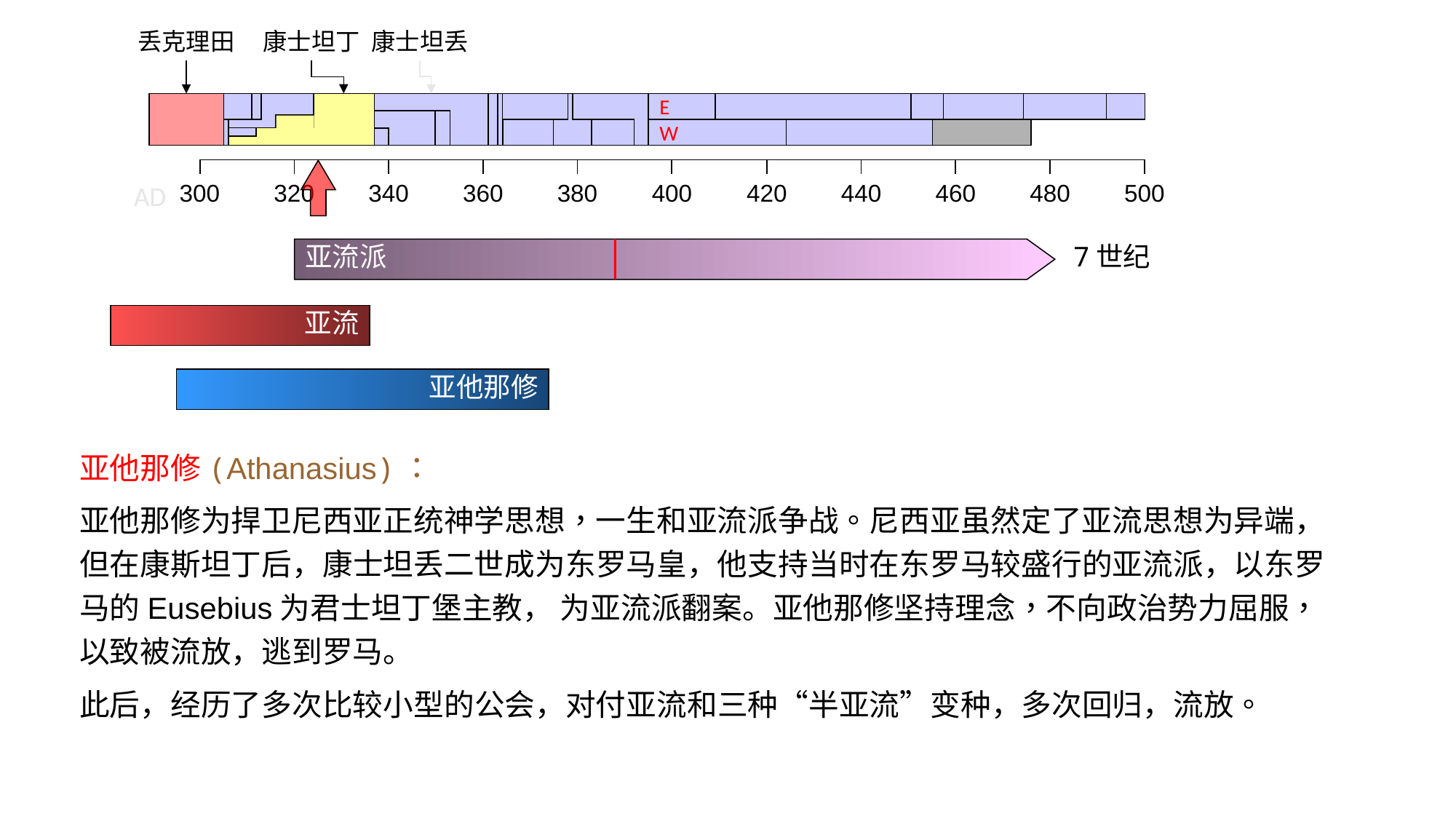

丢克理田
康士坦丁
康士坦丢

E

W

|  |  |  |  |  |  |  |  |  |  |
| --- | --- | --- | --- | --- | --- | --- | --- | --- | --- |

AD
| 300 | 320 | 340 | 360 | 380 | 400 | 420 | 440 | 460 | 480 | 500 |
| --- | --- | --- | --- | --- | --- | --- | --- | --- | --- | --- |
7世纪

亚流派
亚流
亚他那修
亚他那修(Athanasius)：
亚他那修为捍卫尼西亚正统神学思想，一生和亚流派争战。尼西亚虽然定了亚流思想为异端，但在康斯坦丁后，康士坦丢二世成为东罗马皇，他支持当时在东罗马较盛行的亚流派，以东罗马的Eusebius为君士坦丁堡主教， 为亚流派翻案。亚他那修坚持理念，不向政治势力屈服，以致被流放，逃到罗马。
此后，经历了多次比较小型的公会，对付亚流和三种“半亚流”变种，多次回归，流放。